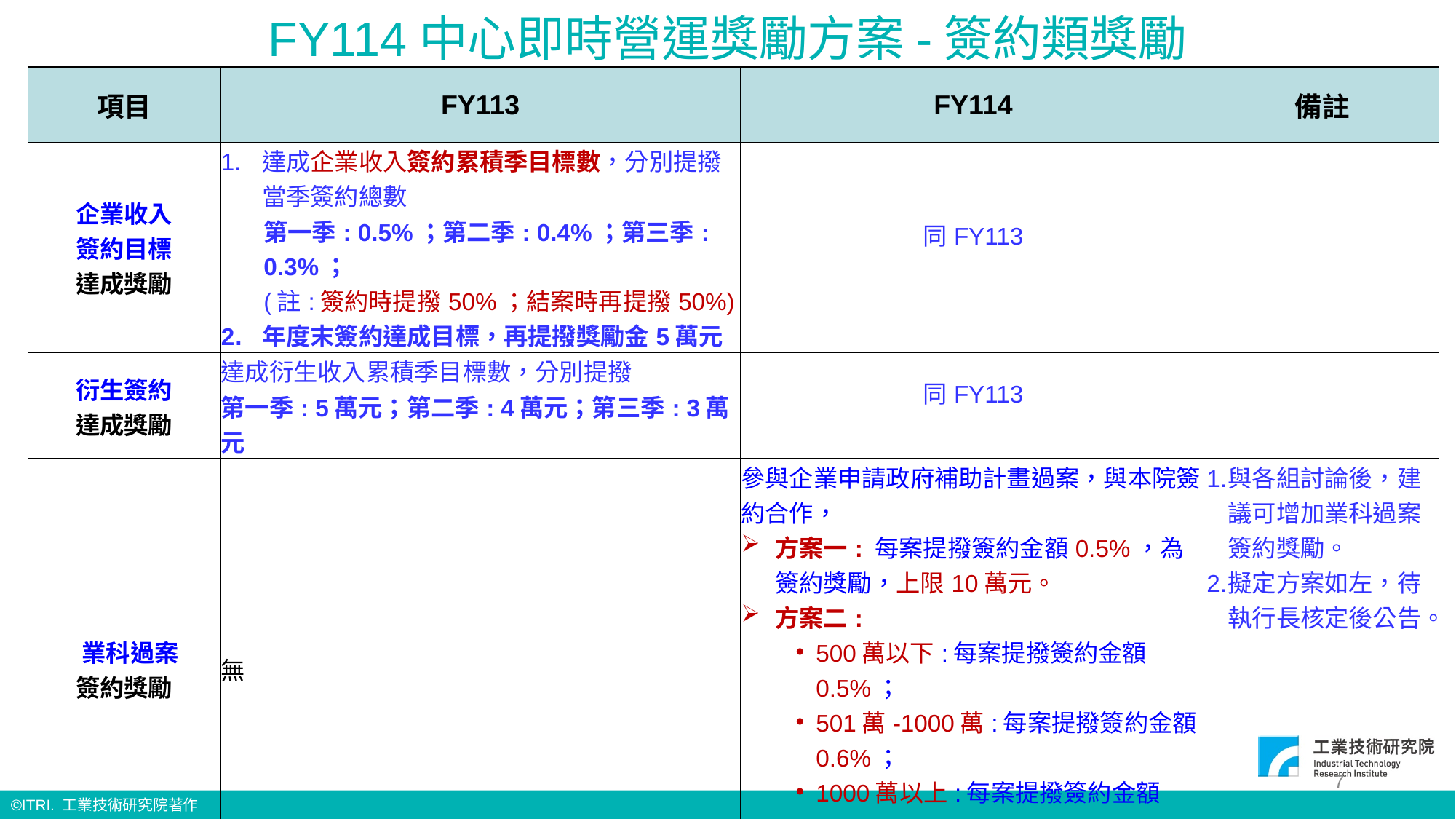

# FY114中心即時營運獎勵方案-簽約類獎勵
| 項目 | FY113 | FY114 | 備註 |
| --- | --- | --- | --- |
| 企業收入 簽約目標 達成獎勵 | 達成企業收入簽約累積季目標數，分別提撥當季簽約總數 第一季: 0.5%；第二季: 0.4%；第三季: 0.3%； (註:簽約時提撥50%；結案時再提撥50%) 年度末簽約達成目標，再提撥獎勵金5萬元 | 同FY113 |  |
| 衍生簽約 達成獎勵 | 達成衍生收入累積季目標數，分別提撥 第一季: 5萬元；第二季: 4萬元；第三季: 3萬元 | 同FY113 |  |
| 業科過案 簽約獎勵 | 無 | 參與企業申請政府補助計畫過案，與本院簽約合作， 方案一: 每案提撥簽約金額0.5%，為簽約獎勵，上限10萬元。 方案二: 500萬以下:每案提撥簽約金額0.5%； 501萬-1000萬:每案提撥簽約金額0.6%； 1000萬以上:每案提撥簽約金額0.8%； 上限16萬元。 | 與各組討論後，建議可增加業科過案簽約獎勵。 擬定方案如左，待執行長核定後公告。 |
| Backlog人均獎勵 (年度結算為準) | Backlog最高人均獎勵金: 10萬元(50人以上)、 5萬元(50人以下) | 同FY113 |  |
7